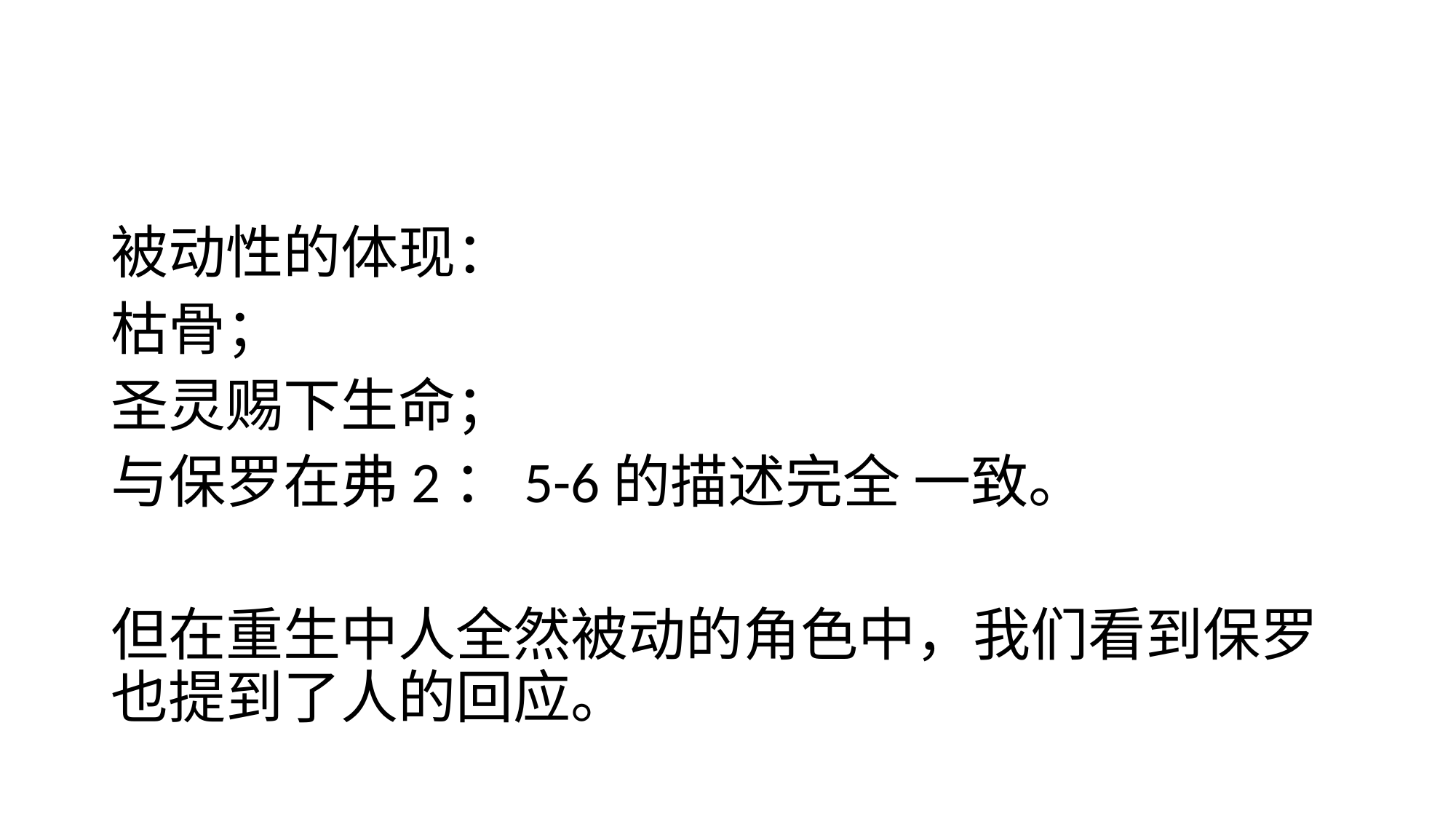

#
被动性的体现：
枯骨；
圣灵赐下生命；
与保罗在弗2：5-6的描述完全 一致。

但在重生中人全然被动的角色中，我们看到保罗也提到了人的回应。